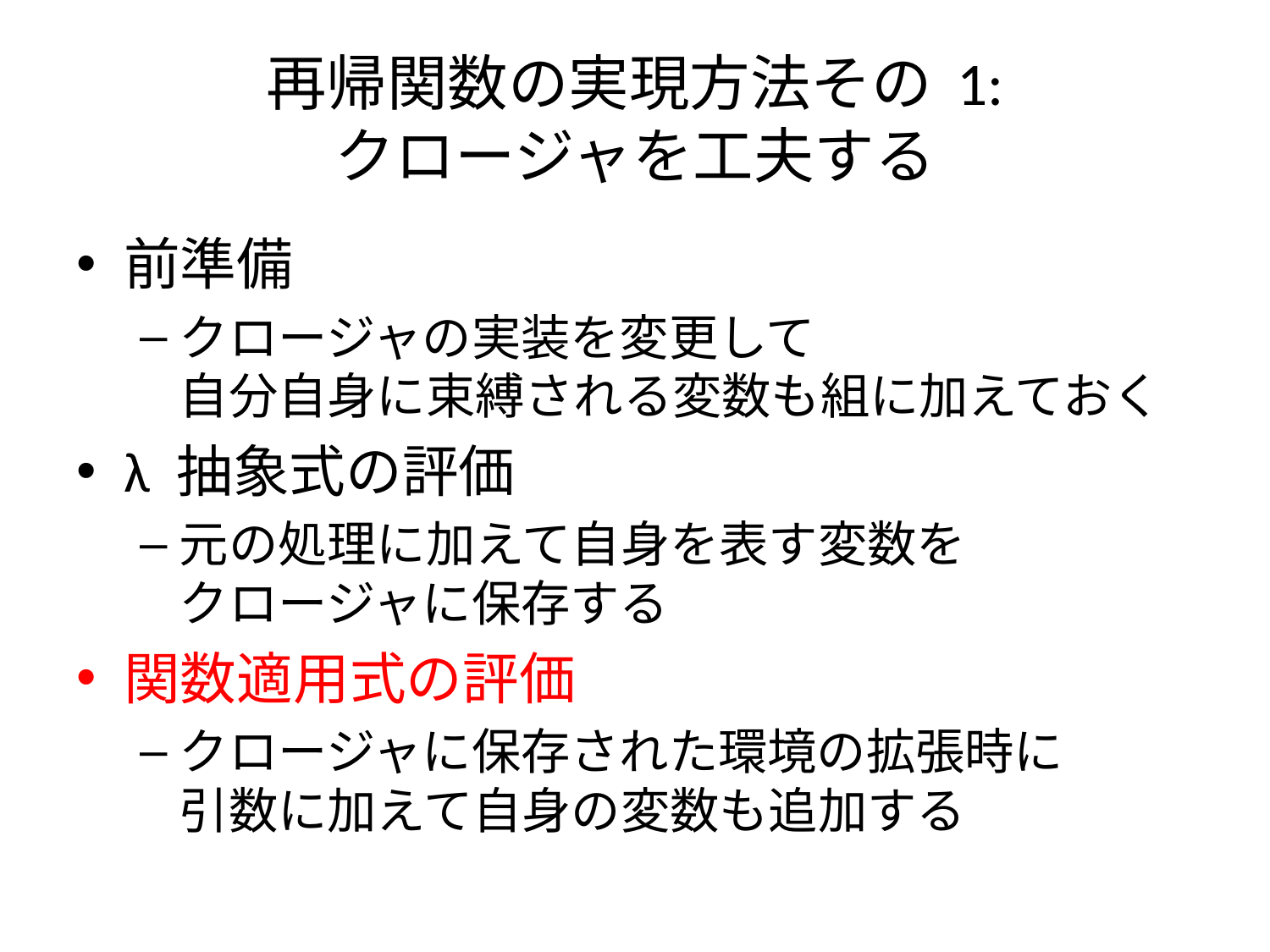

# 再帰関数の実現方法その 1: クロージャを工夫する
前準備
クロージャの実装を変更して
自分自身に束縛される変数も組に加えておく
λ 抽象式の評価
元の処理に加えて自身を表す変数を
クロージャに保存する
関数適用式の評価
クロージャに保存された環境の拡張時に
引数に加えて自身の変数も追加する